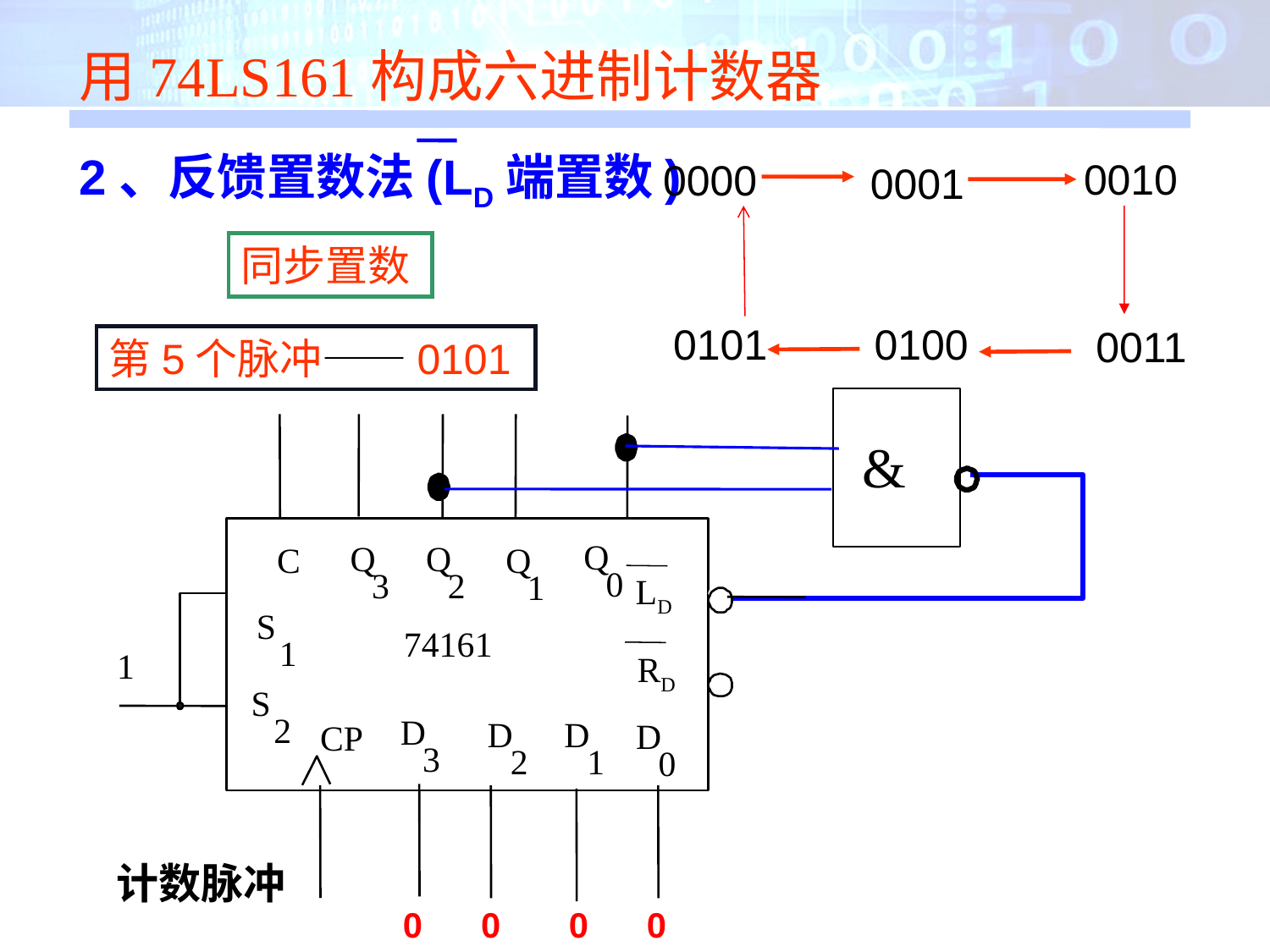

用74LS161构成六进制计数器
2、反馈置数法(LD端置数)

0010
0000
0001

同步置数
0101
0100
0011
第5个脉冲——0101

&

Q
Q
Q
C
Q
0
3
2
1
LD

S
74161
1
1
RD

S

2
D
D
D
D
CP
3
2
1
0

计数脉冲
0      0       0      0